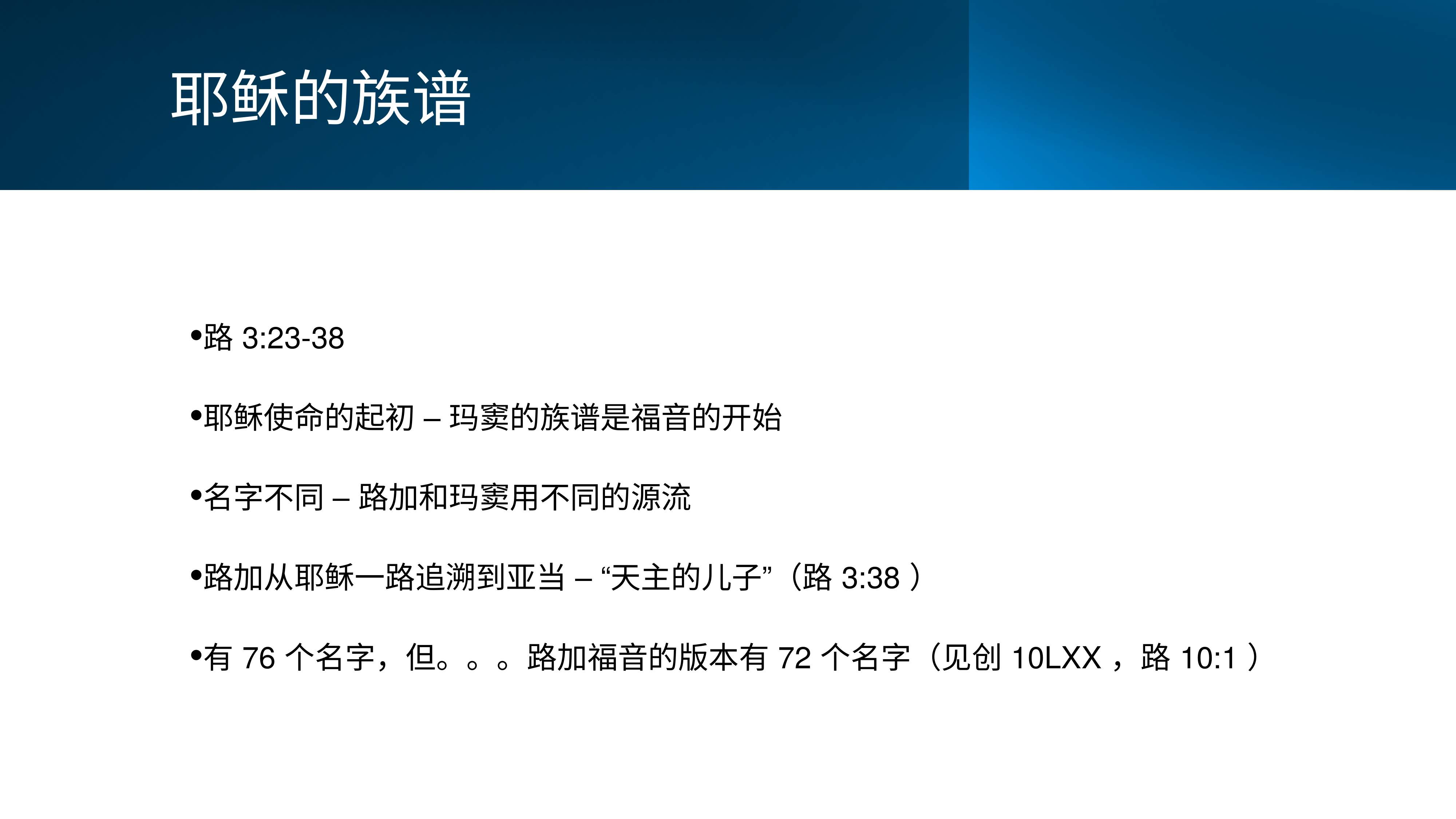

# 耶稣的族谱
路3:23-38
耶稣使命的起初 – 玛窦的族谱是福音的开始
名字不同 – 路加和玛窦用不同的源流
路加从耶稣一路追溯到亚当 – “天主的儿子”（路3:38）
有76个名字，但。。。路加福音的版本有72个名字（见创10LXX，路10:1）